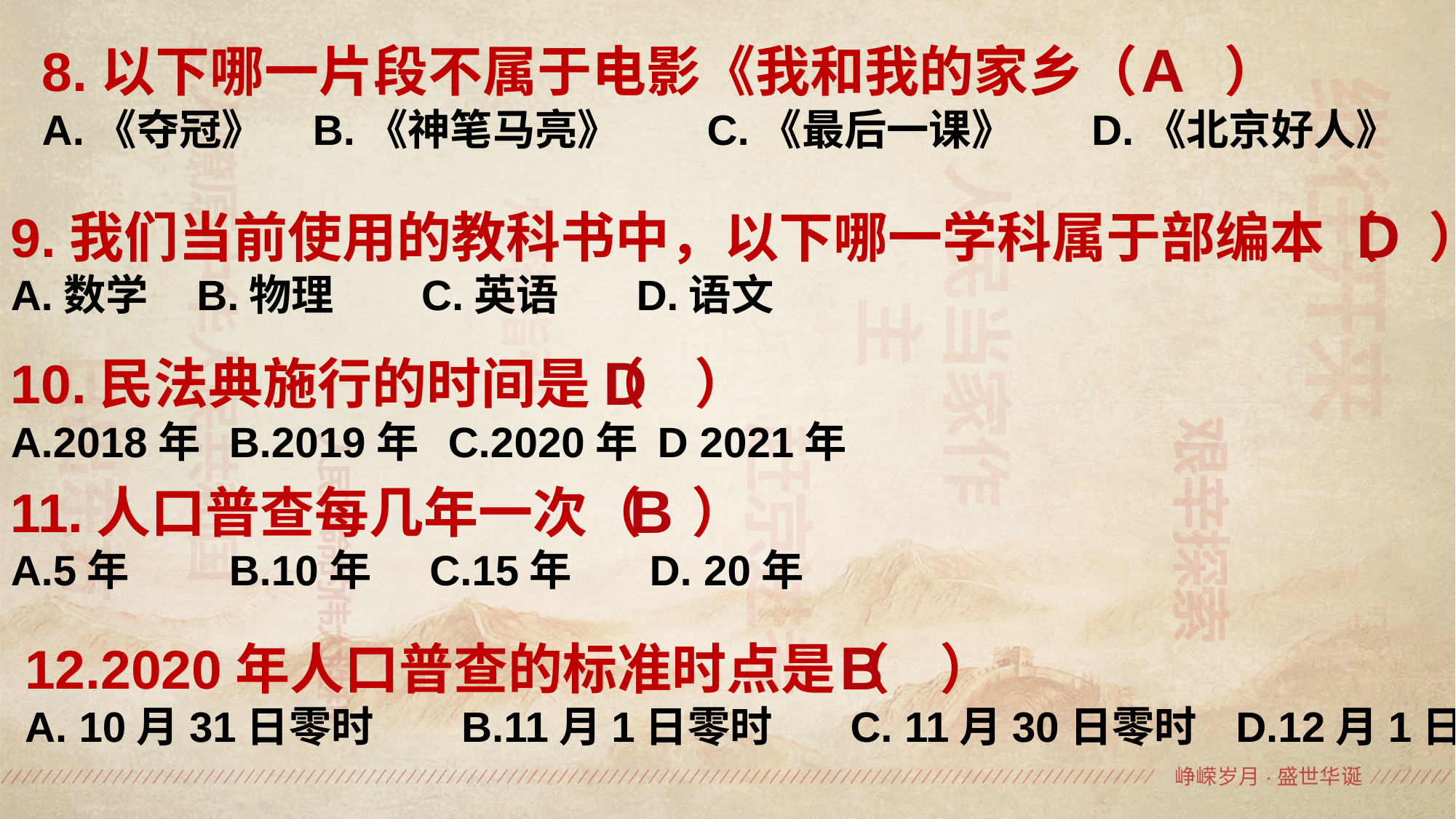

8.以下哪一片段不属于电影《我和我的家乡（       ）
A.《夺冠》    B.《神笔马亮》        C.《最后一课》       D.《北京好人》
A
9.我们当前使用的教科书中，以下哪一学科属于部编本（    ）
A.数学    B.物理        C.英语       D.语文
D
10.民法典施行的时间是（    ）
A.2018年 	B.2019年  C.2020年 D 2021年
D
11.人口普查每几年一次（    ）
A.5年 	B.10年     C.15年       D. 20年
B
12.2020年人口普查的标准时点是（    ）
A. 10月31日零时  	B.11月1日零时       C. 11月30日零时   D.12月1日零时
B